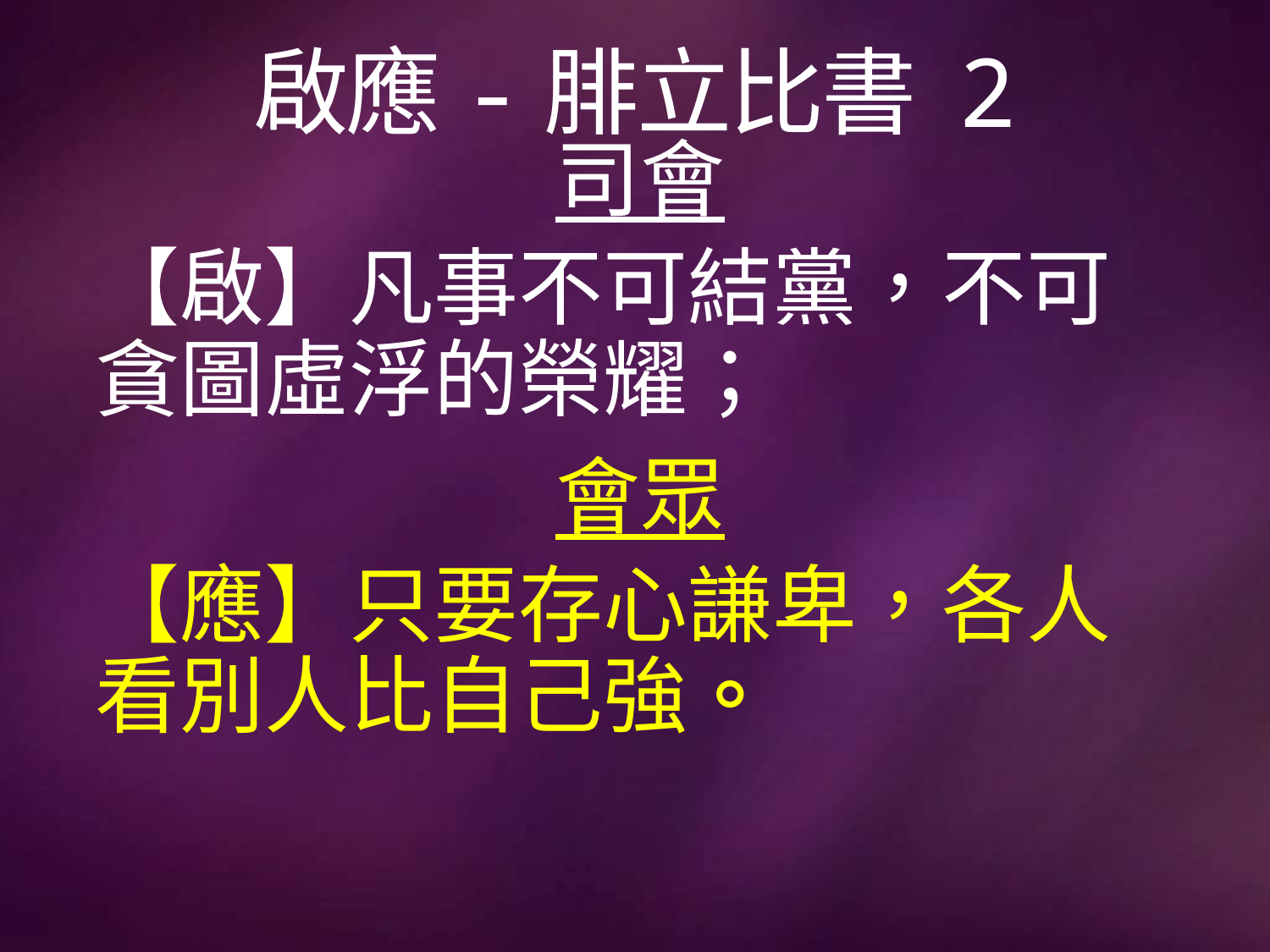

# 啟應-腓立比書 2
司會
【啟】凡事不可結黨，不可貪圖虛浮的榮耀；

會眾
【應】只要存心謙卑，各人看別人比自己強。